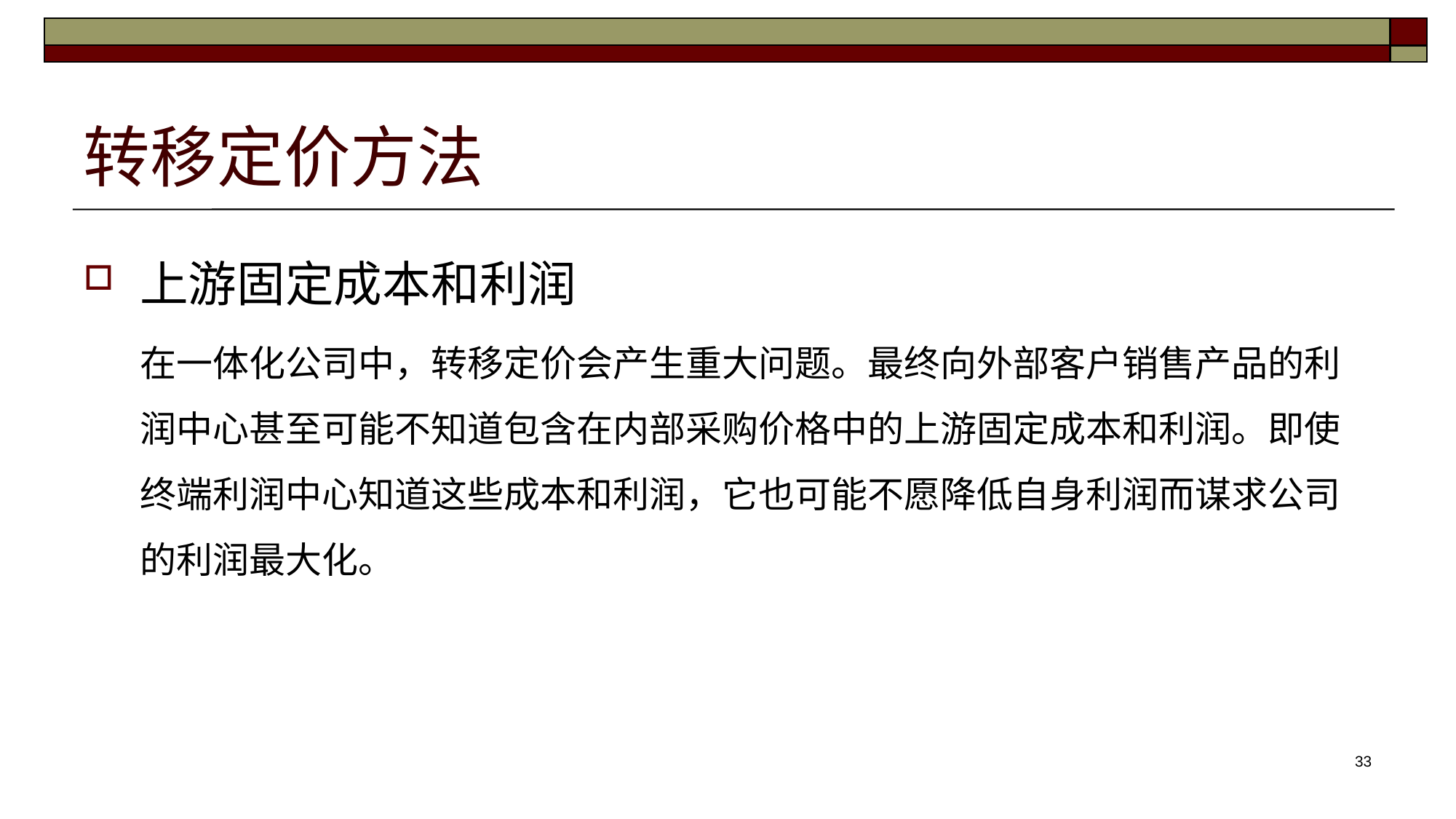

# 转移定价方法
上游固定成本和利润
在一体化公司中，转移定价会产生重大问题。最终向外部客户销售产品的利润中心甚至可能不知道包含在内部采购价格中的上游固定成本和利润。即使终端利润中心知道这些成本和利润，它也可能不愿降低自身利润而谋求公司的利润最大化。
33